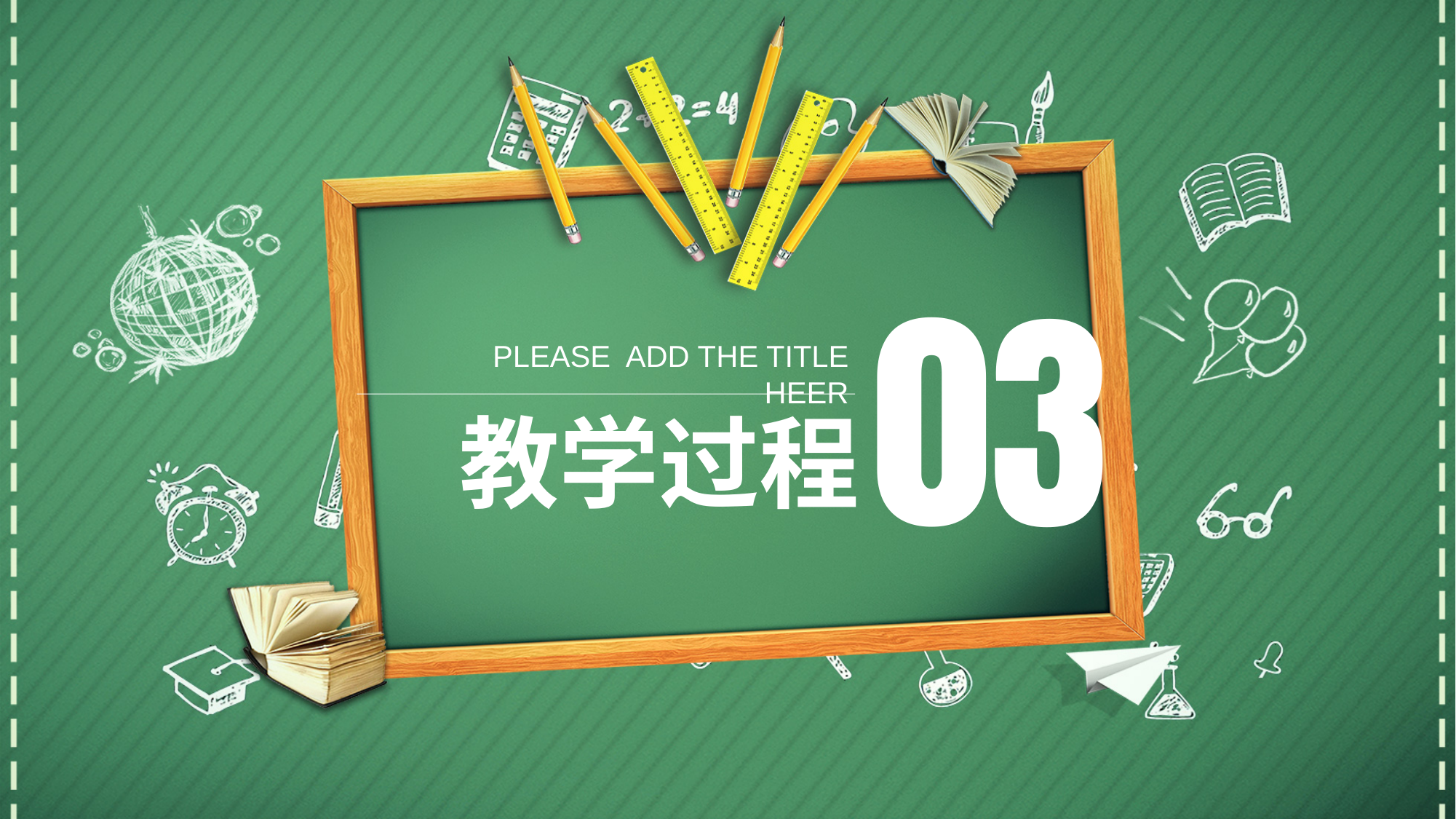

03
PLEASE  ADD THE TITLE HEER

教学过程